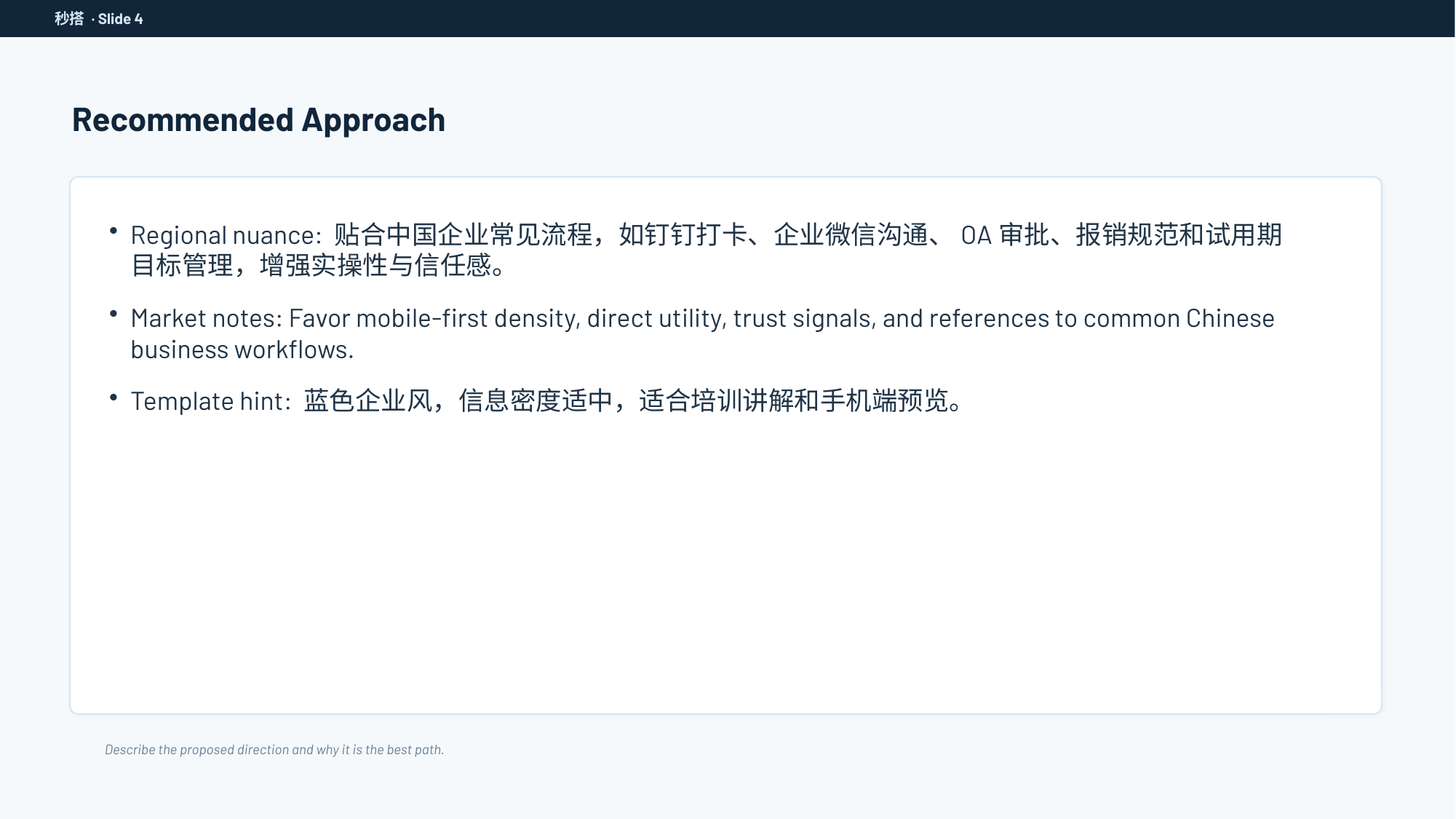

秒搭 · Slide 4
Recommended Approach

Regional nuance: 贴合中国企业常见流程，如钉钉打卡、企业微信沟通、OA审批、报销规范和试用期目标管理，增强实操性与信任感。
Market notes: Favor mobile-first density, direct utility, trust signals, and references to common Chinese business workflows.
Template hint: 蓝色企业风，信息密度适中，适合培训讲解和手机端预览。
Describe the proposed direction and why it is the best path.